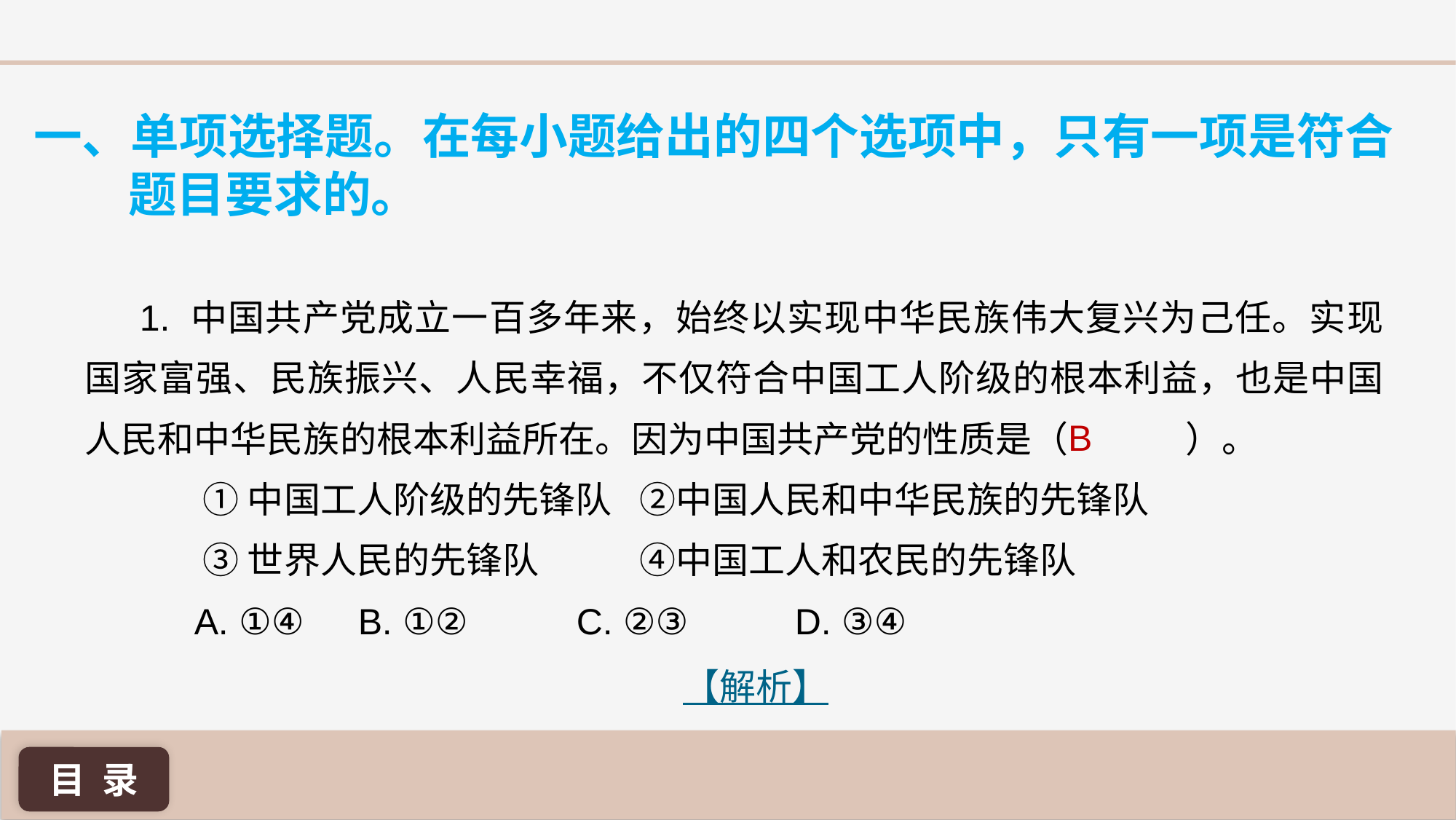

一、单项选择题。在每小题给出的四个选项中，只有一项是符合题目要求的。
1. 中国共产党成立一百多年来，始终以实现中华民族伟大复兴为己任。实现国家富强、民族振兴、人民幸福，不仅符合中国工人阶级的根本利益，也是中国人民和中华民族的根本利益所在。因为中国共产党的性质是（	 ）。
	 ①中国工人阶级的先锋队	 ②中国人民和中华民族的先锋队
	 ③世界人民的先锋队	 ④中国工人和农民的先锋队
A. ①④ 	B. ①② 	C. ②③ 	D. ③④
B
【解析】